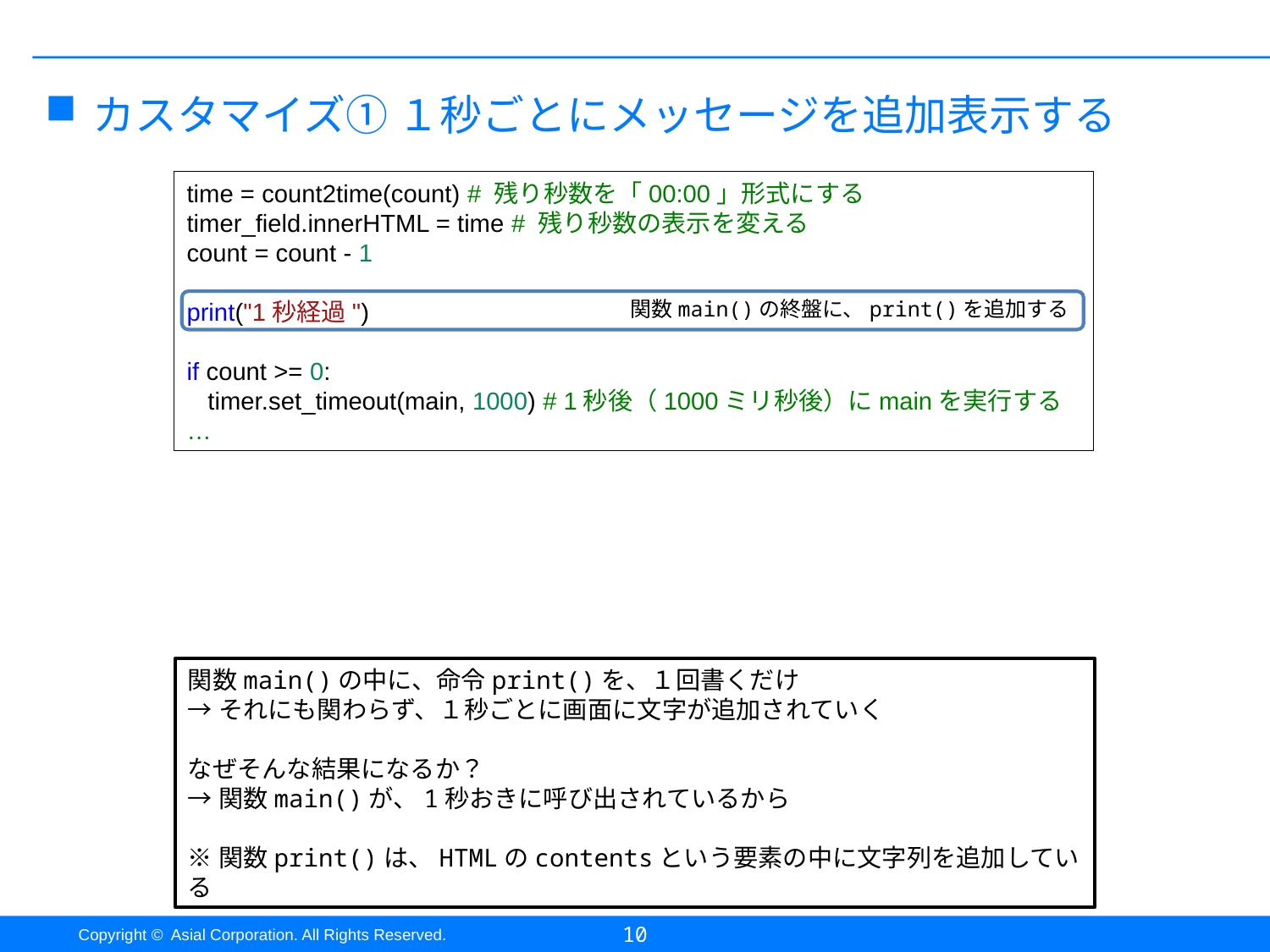

#

カスタマイズ① １秒ごとにメッセージを追加表示する
time = count2time(count) # 残り秒数を「00:00」形式にする
timer_field.innerHTML = time # 残り秒数の表示を変える
count = count - 1

print("1秒経過")

if count >= 0:
   timer.set_timeout(main, 1000) # 1秒後（1000ミリ秒後）にmainを実行する
…
関数main()の終盤に、print()を追加する
関数main()の中に、命令print()を、１回書くだけ
→それにも関わらず、１秒ごとに画面に文字が追加されていく

なぜそんな結果になるか？
→関数main()が、1秒おきに呼び出されているから

※関数print()は、HTMLのcontentsという要素の中に文字列を追加している
10